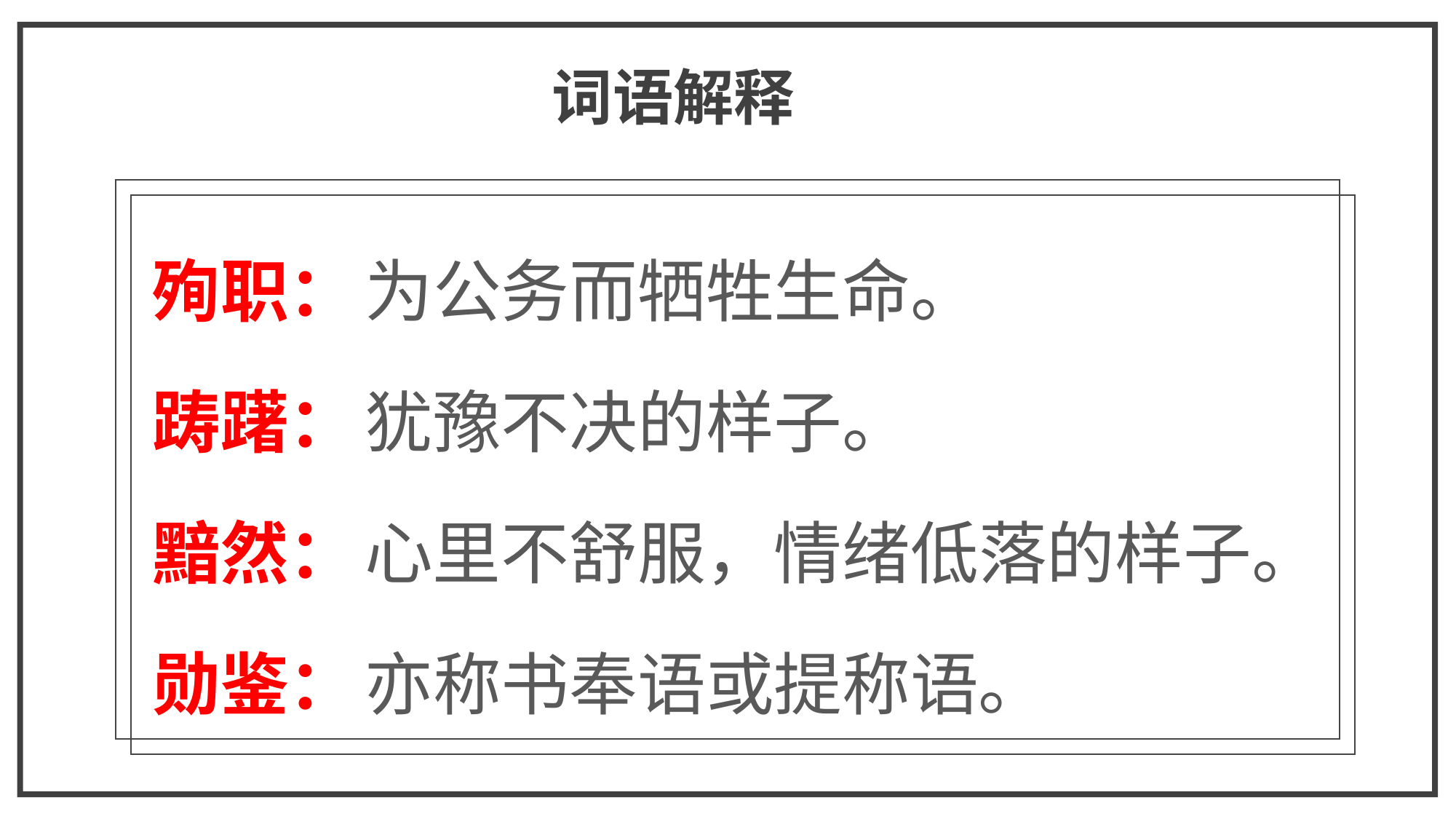

词语解释

殉职：
踌躇：
黯然：
勋鉴：
为公务而牺牲生命。
犹豫不决的样子。
心里不舒服，情绪低落的样子。
亦称书奉语或提称语。

点击输入标题内容
点击输入标题内容
点击输入标题内容
标题数字等都可以通过点击和重新输入进行更改。建议参考此段文本字体大小风格
标题数字等都可以通过点击和重新输入进行更改。建议参考此段文本字体大小风格
标题数字等都可以通过点击和重新输入进行更改。建议参考此段文本字体大小风格
标题数字等都可以通过点击和重新输入进行更改，菜单开始栏设置中可以对字体、间距、大小、行距等进行修改。建议参考此段文本字体大小风格
标题数字等都可以通过点击和重新输入进行更改，菜单开始栏设置中可以对字体、间距、大小、行距等进行修改。建议参考此段文本字体大小风格
标题数字等都可以通过点击和重新输入进行更改，菜单开始栏设置中可以对字体、间距、大小、行距等进行修改。建议参考此段文本字体大小风格